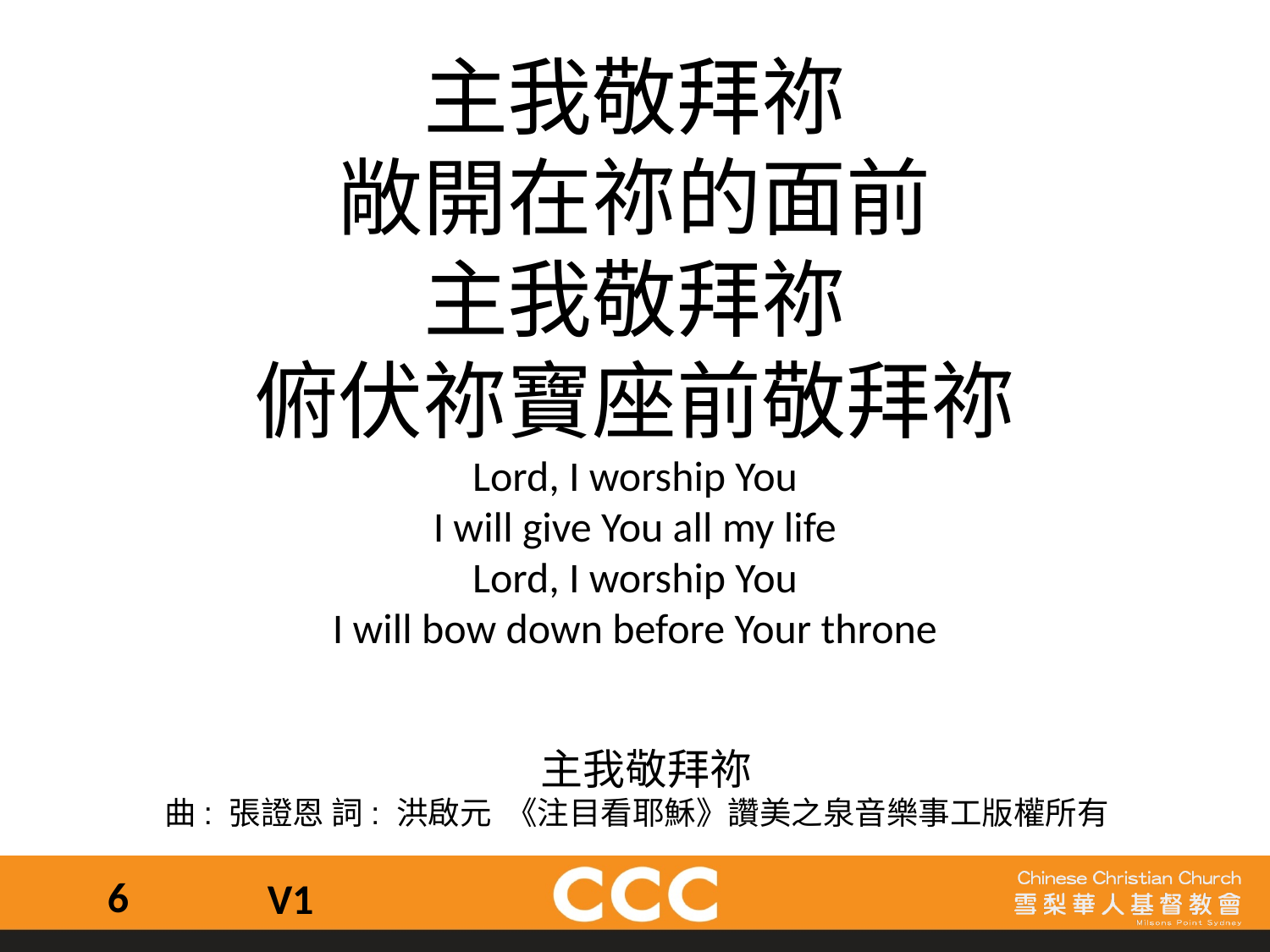

主我敬拜祢
敞開在祢的面前
主我敬拜祢
俯伏祢寶座前敬拜祢
Lord, I worship You
I will give You all my life
Lord, I worship You
I will bow down before Your throne
 主我敬拜祢
曲: 張證恩 詞: 洪啟元  《注目看耶穌》讚美之泉音樂事工版權所有
6
V1